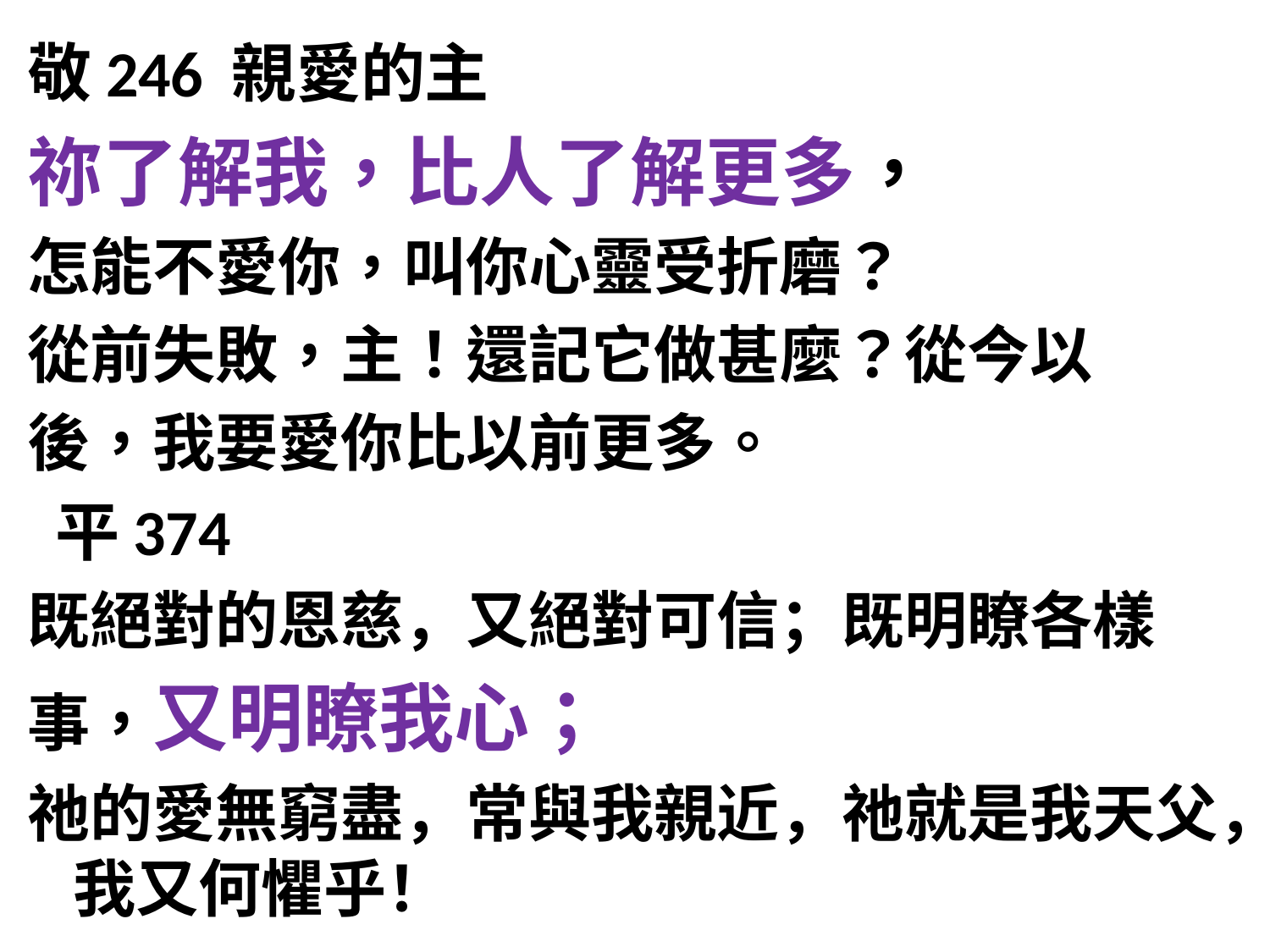

敬246 親愛的主
祢了解我，比人了解更多，
怎能不愛你，叫你心靈受折磨？
從前失敗，主！還記它做甚麼？從今以
後，我要愛你比以前更多。
 平374
既絕對的恩慈，又絕對可信；既明瞭各樣
事，又明瞭我心；
祂的愛無窮盡，常與我親近，祂就是我天父，我又何懼乎！